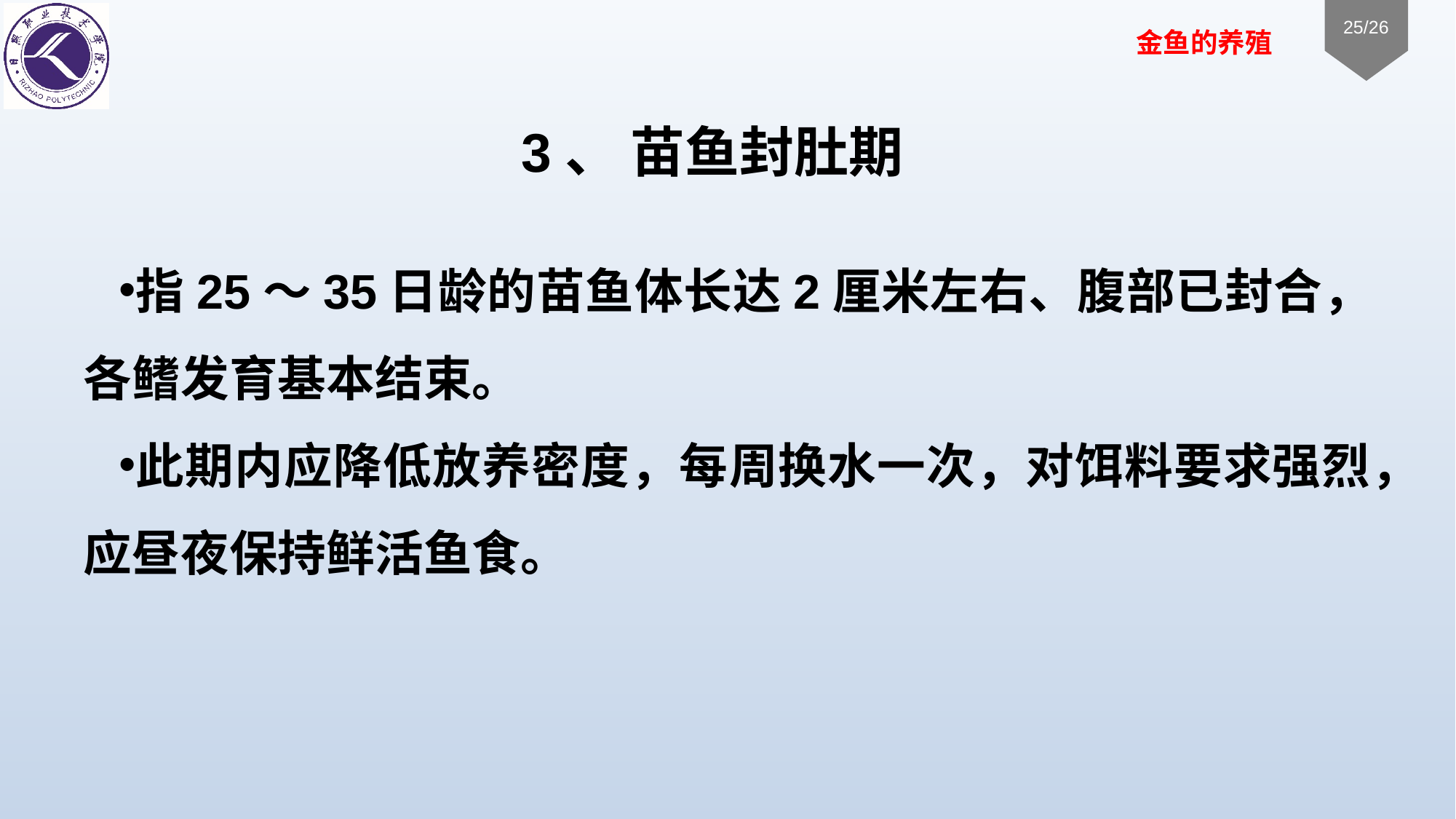

# 3、	苗鱼封肚期
指25～35日龄的苗鱼体长达2厘米左右、腹部已封合，各鳍发育基本结束。
此期内应降低放养密度，每周换水一次，对饵料要求强烈，应昼夜保持鲜活鱼食。